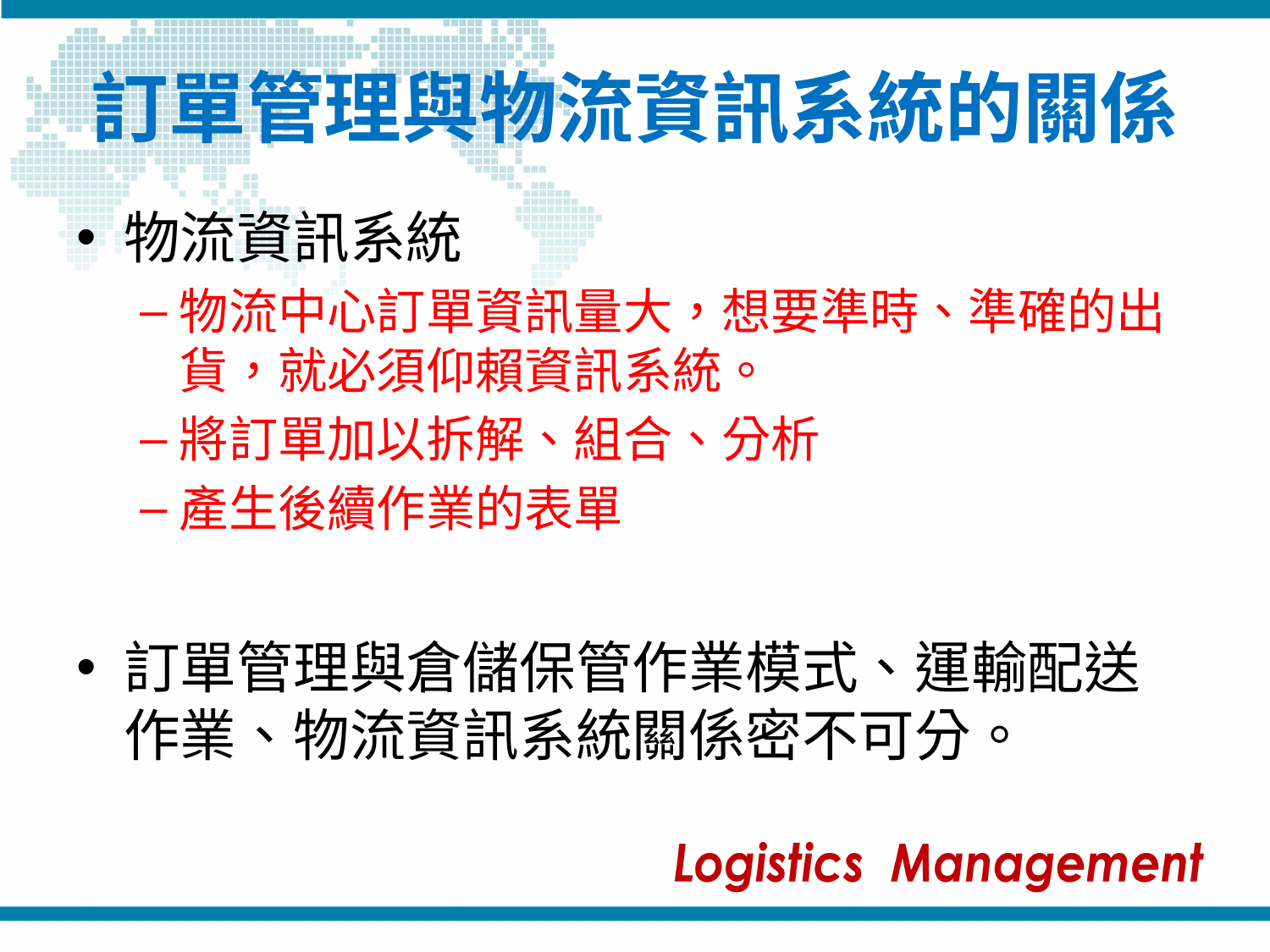

# 訂單管理與物流資訊系統的關係
物流資訊系統
物流中心訂單資訊量大，想要準時、準確的出貨，就必須仰賴資訊系統。
將訂單加以拆解、組合、分析
產生後續作業的表單

訂單管理與倉儲保管作業模式、運輸配送作業、物流資訊系統關係密不可分。